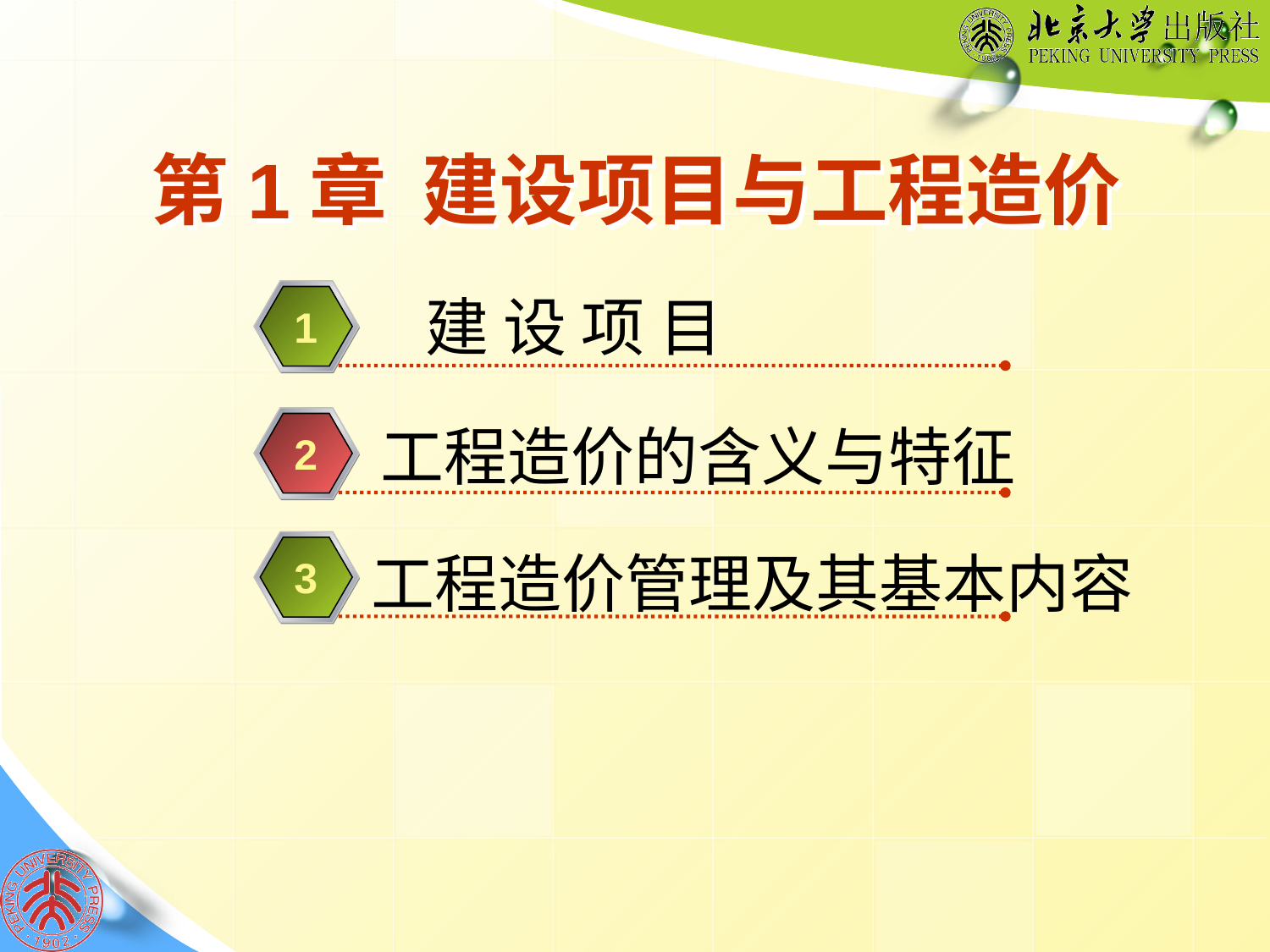

# 第1章  建设项目与工程造价

建 设 项 目
1

工程造价的含义与特征
2

       工程造价管理及其基本内容
3